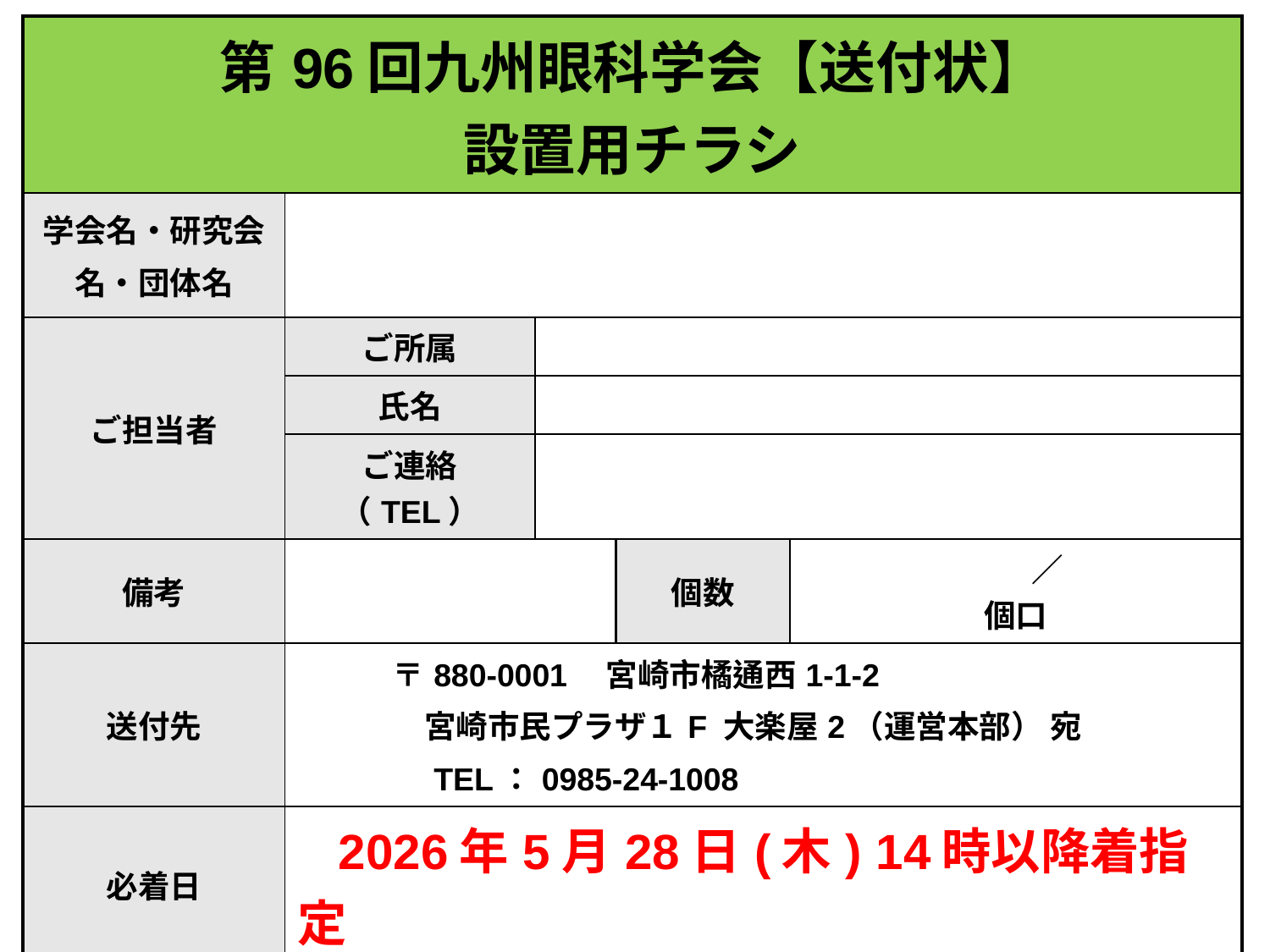

| 第96回九州眼科学会【送付状】 設置用チラシ |  |  |  |  |
| --- | --- | --- | --- | --- |
| 学会名・研究会 名・団体名 |  |  |  |  |
| ご担当者 | ご所属 |  |  |  |
|  | 氏名 |  |  |  |
|  | ご連絡（TEL） |  |  |  |
| 備考 |  |  | 個数 | ／　　　　　個口 |
| 送付先 | 〒880-0001　宮崎市橘通西1-1-2　　　　 　　　　宮崎市民プラザ１F 大楽屋2（運営本部） 宛 　　　　TEL：0985-24-1008 |  |  |  |
| 必着日 | 2026年5月28日(木) 14時以降着指定 |  |  |  |
| ※必要事項を全てご記入の上、必ず荷物側面の見えやすい場所に全ての荷物に貼付してください。 ※本送付状はカラーで印刷をお願いします |  |  |  |  |